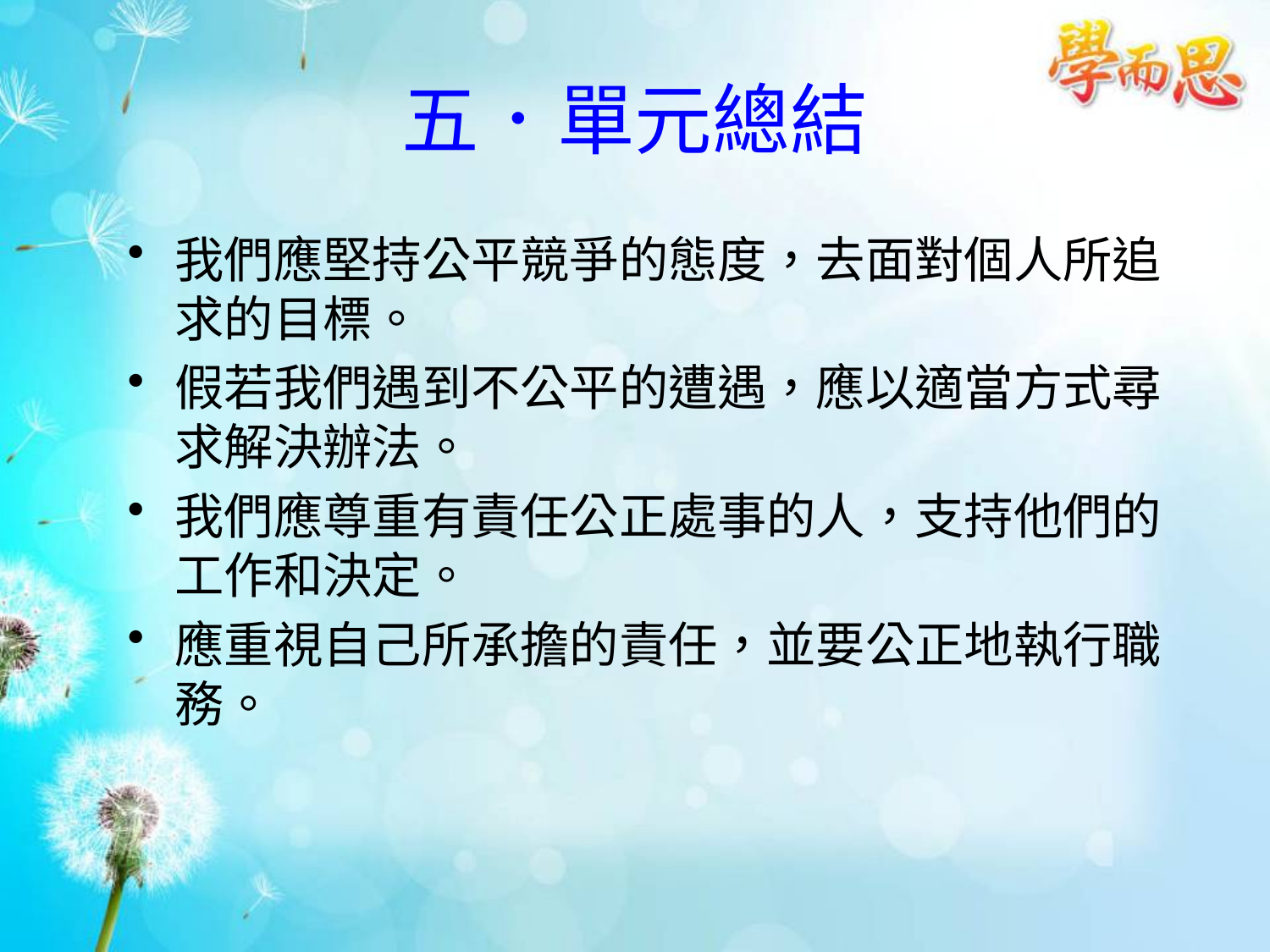

# 五．單元總結
我們應堅持公平競爭的態度，去面對個人所追求的目標。
假若我們遇到不公平的遭遇，應以適當方式尋求解決辦法。
我們應尊重有責任公正處事的人，支持他們的工作和決定。
應重視自己所承擔的責任，並要公正地執行職務。